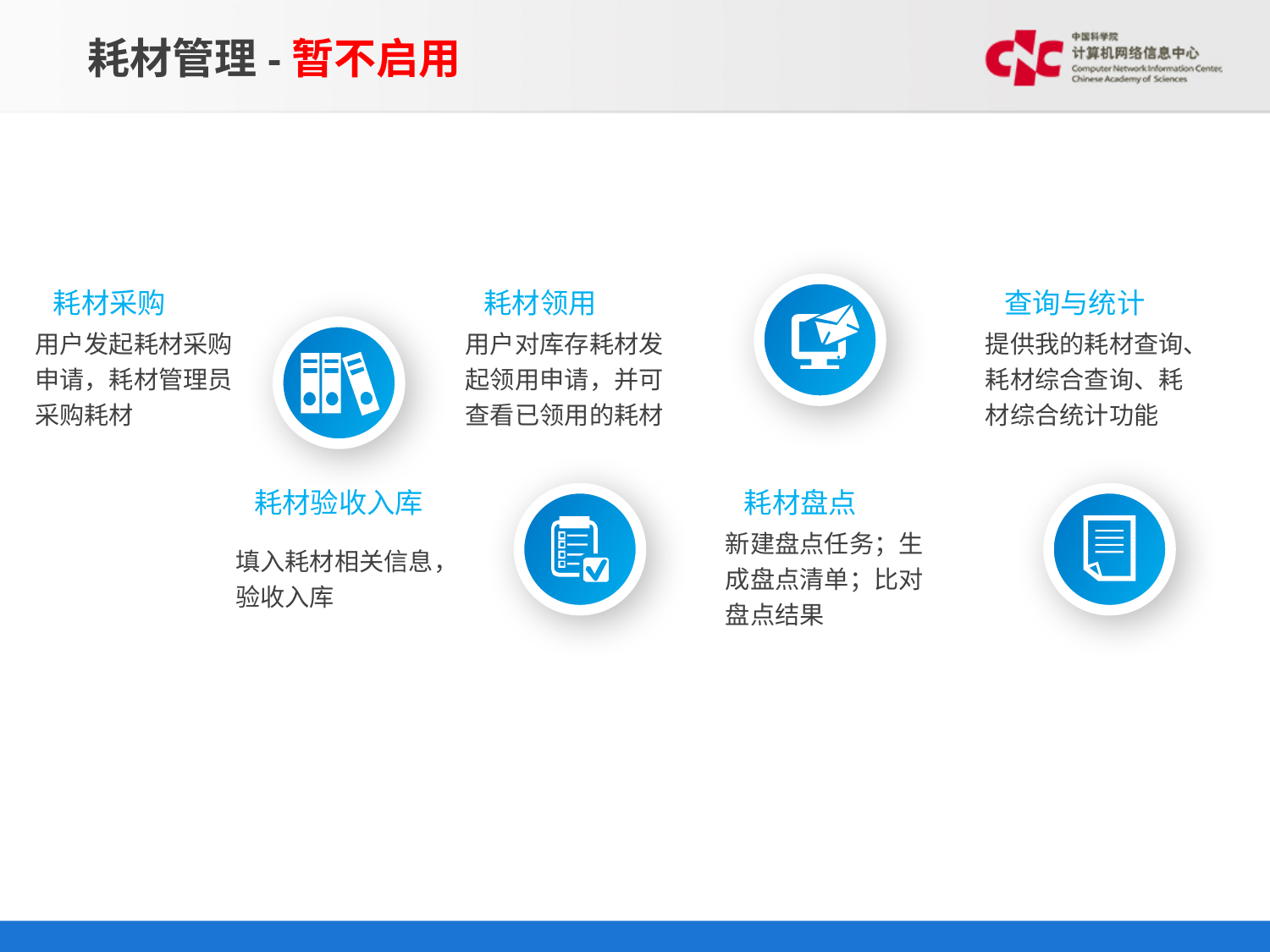

# 耗材管理-暂不启用
耗材采购
用户发起耗材采购申请，耗材管理员采购耗材
耗材领用
用户对库存耗材发起领用申请，并可查看已领用的耗材
查询与统计
提供我的耗材查询、耗材综合查询、耗材综合统计功能

耗材验收入库
填入耗材相关信息，验收入库
耗材盘点
新建盘点任务；生成盘点清单；比对盘点结果